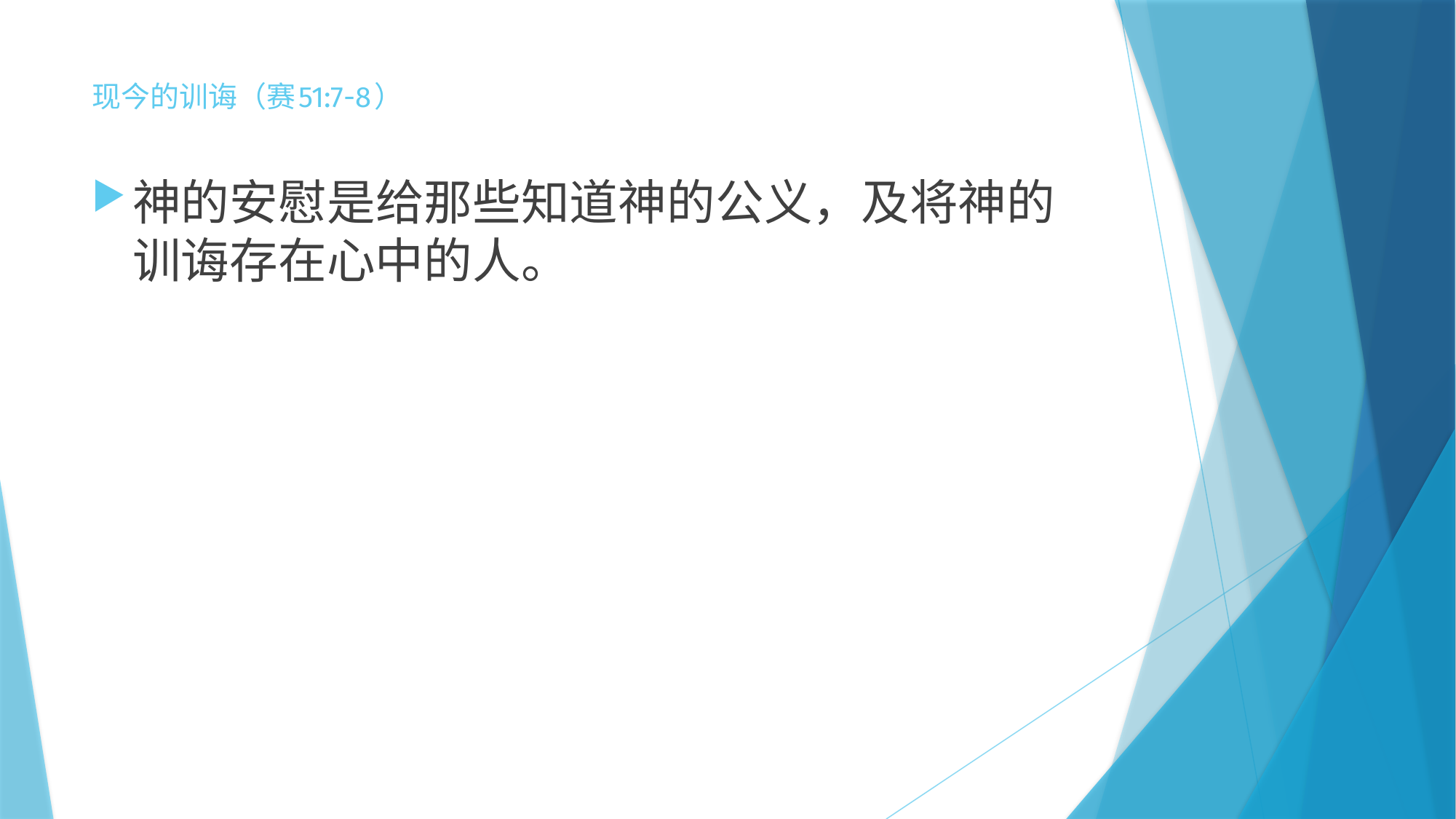

# 现今的训诲（赛51:7-8）
神的安慰是给那些知道神的公义，及将神的训诲存在心中的人。